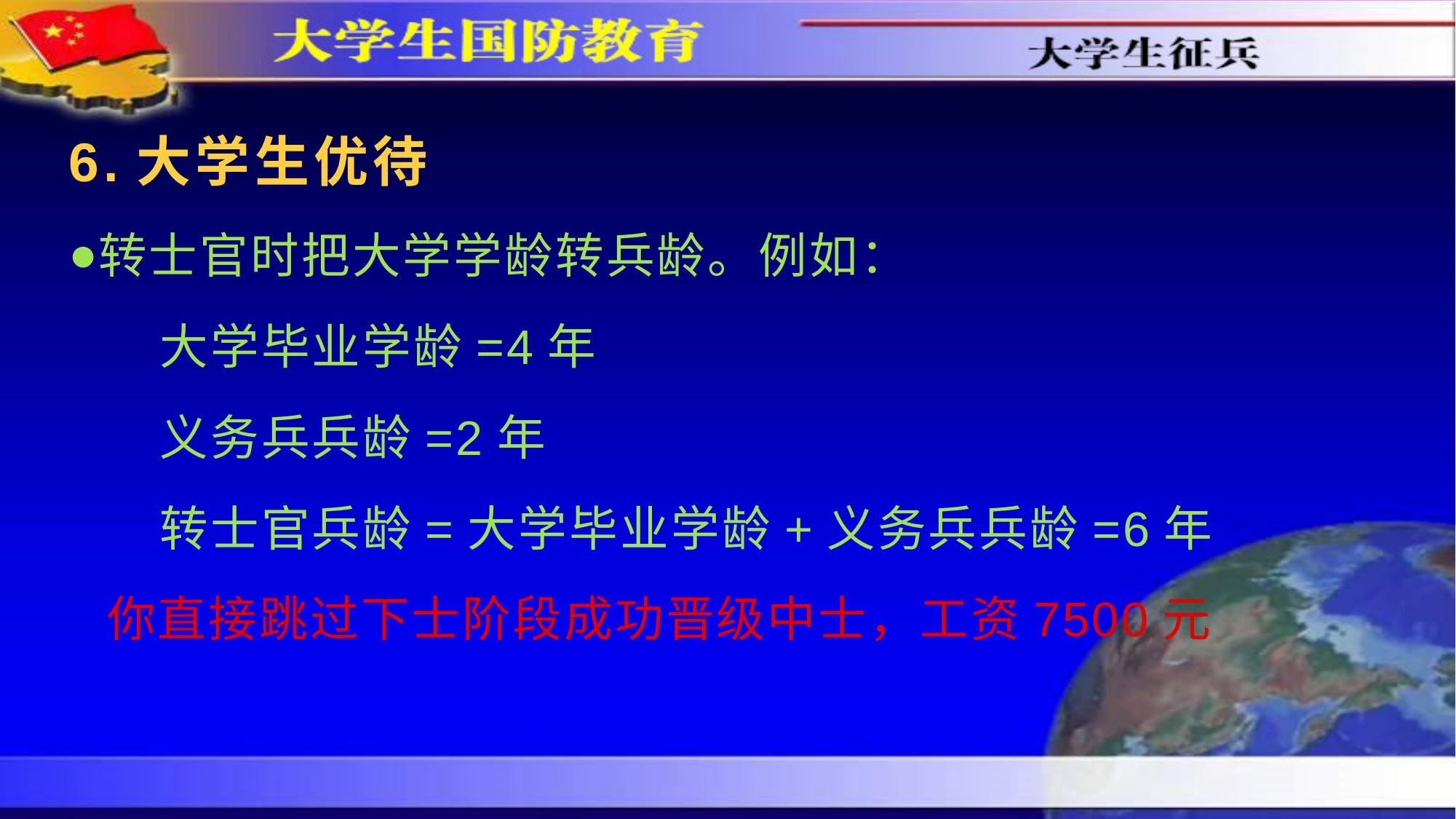

# 6.大学生优待
转士官时把大学学龄转兵龄。例如：
      大学毕业学龄=4年
      义务兵兵龄=2年
      转士官兵龄=大学毕业学龄+义务兵兵龄=6年
  你直接跳过下士阶段成功晋级中士，工资7500元